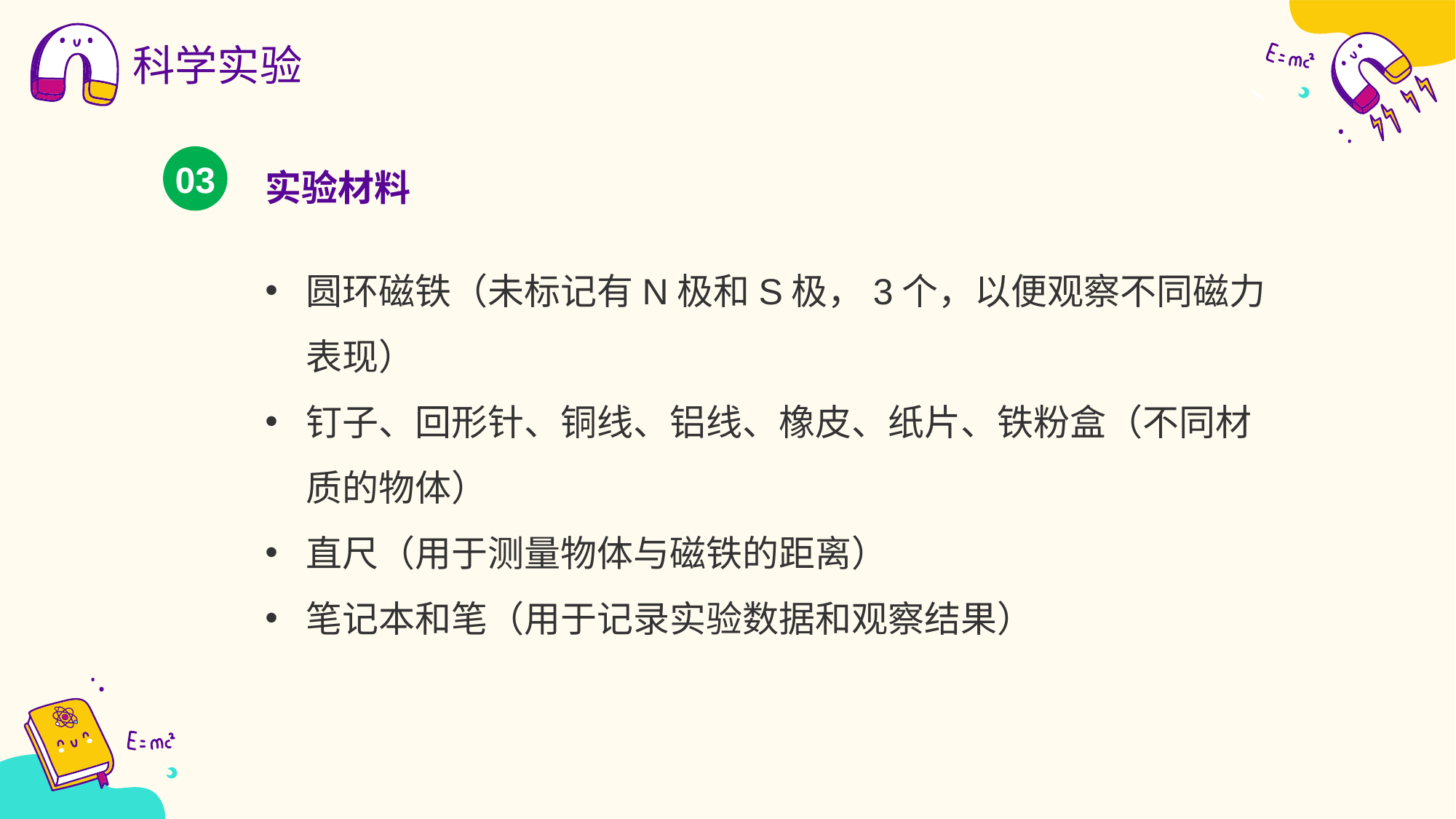

科学实验
实验材料
03
圆环磁铁（未标记有N极和S极，3个，以便观察不同磁力表现）
钉子、回形针、铜线、铝线、橡皮、纸片、铁粉盒（不同材质的物体）
直尺（用于测量物体与磁铁的距离）
笔记本和笔（用于记录实验数据和观察结果）